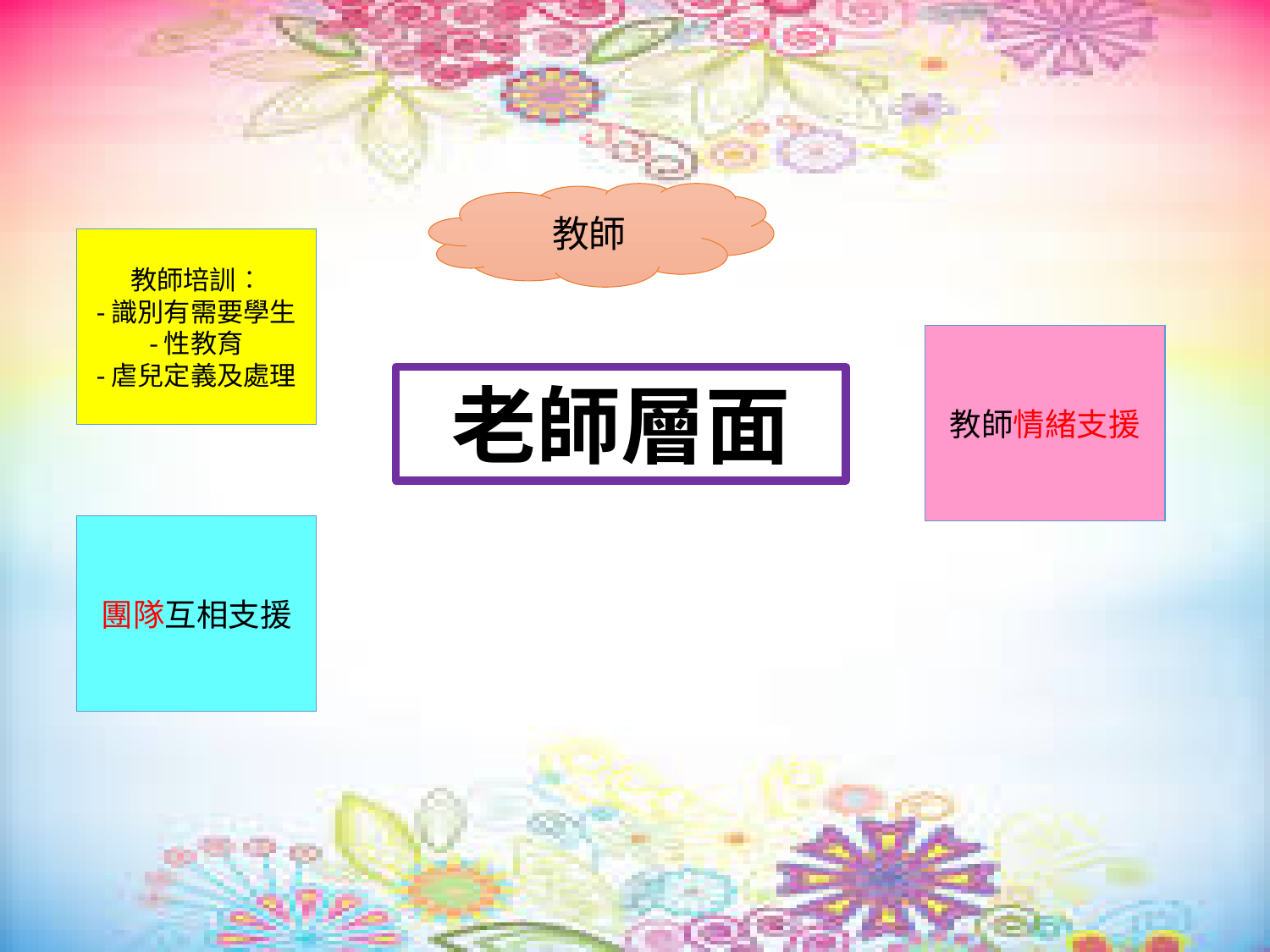

教師
教師培訓︰
-識別有需要學生
-性教育
-虐兒定義及處理
教師情緒支援
老師層面
團隊互相支援